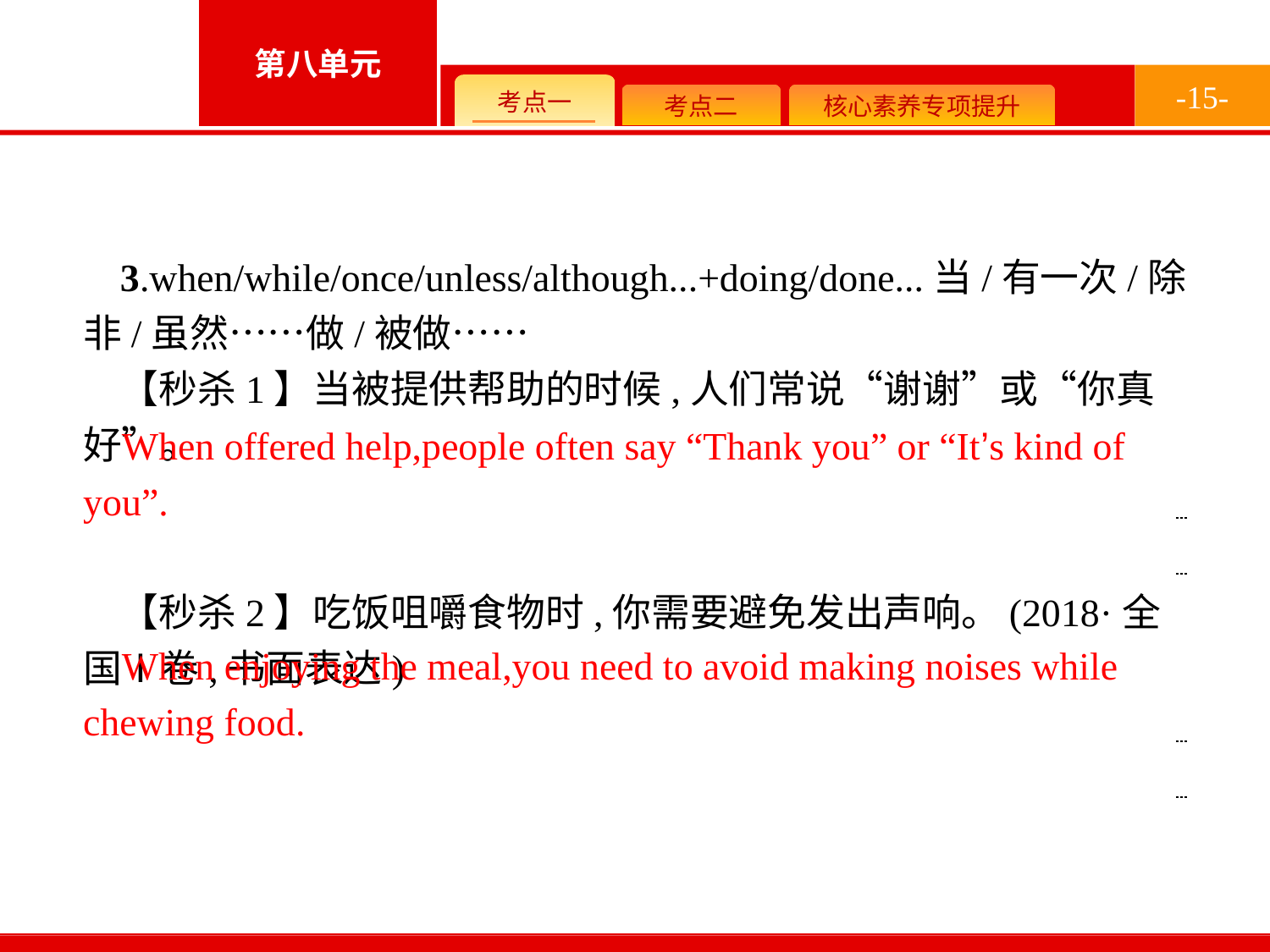

-15-
3.when/while/once/unless/although...+doing/done...当/有一次/除非/虽然……做/被做……
【秒杀1】当被提供帮助的时候,人们常说“谢谢”或“你真好”。

【秒杀2】吃饭咀嚼食物时,你需要避免发出声响。(2018·全国Ⅰ卷,书面表达)

When offered help,people often say “Thank you” or “It’s kind of you”.
When enjoying the meal,you need to avoid making noises while chewing food.